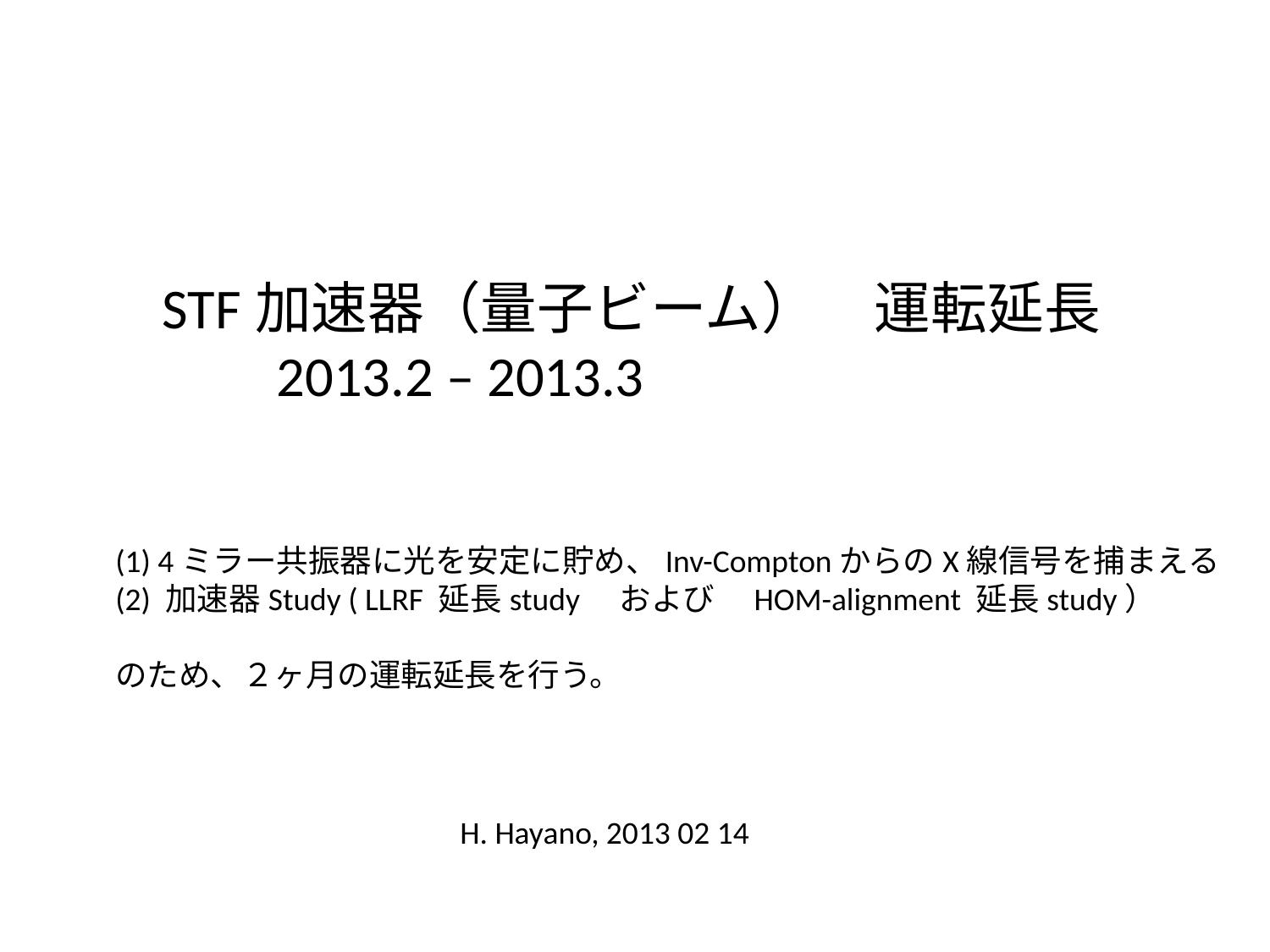

STF加速器（量子ビーム）　運転延長
         2013.2 – 2013.3
(1) 4ミラー共振器に光を安定に貯め、Inv-ComptonからのX線信号を捕まえる
(2) 加速器Study ( LLRF 延長study　および　HOM-alignment 延長study）

のため、２ヶ月の運転延長を行う。
H. Hayano, 2013 02 14